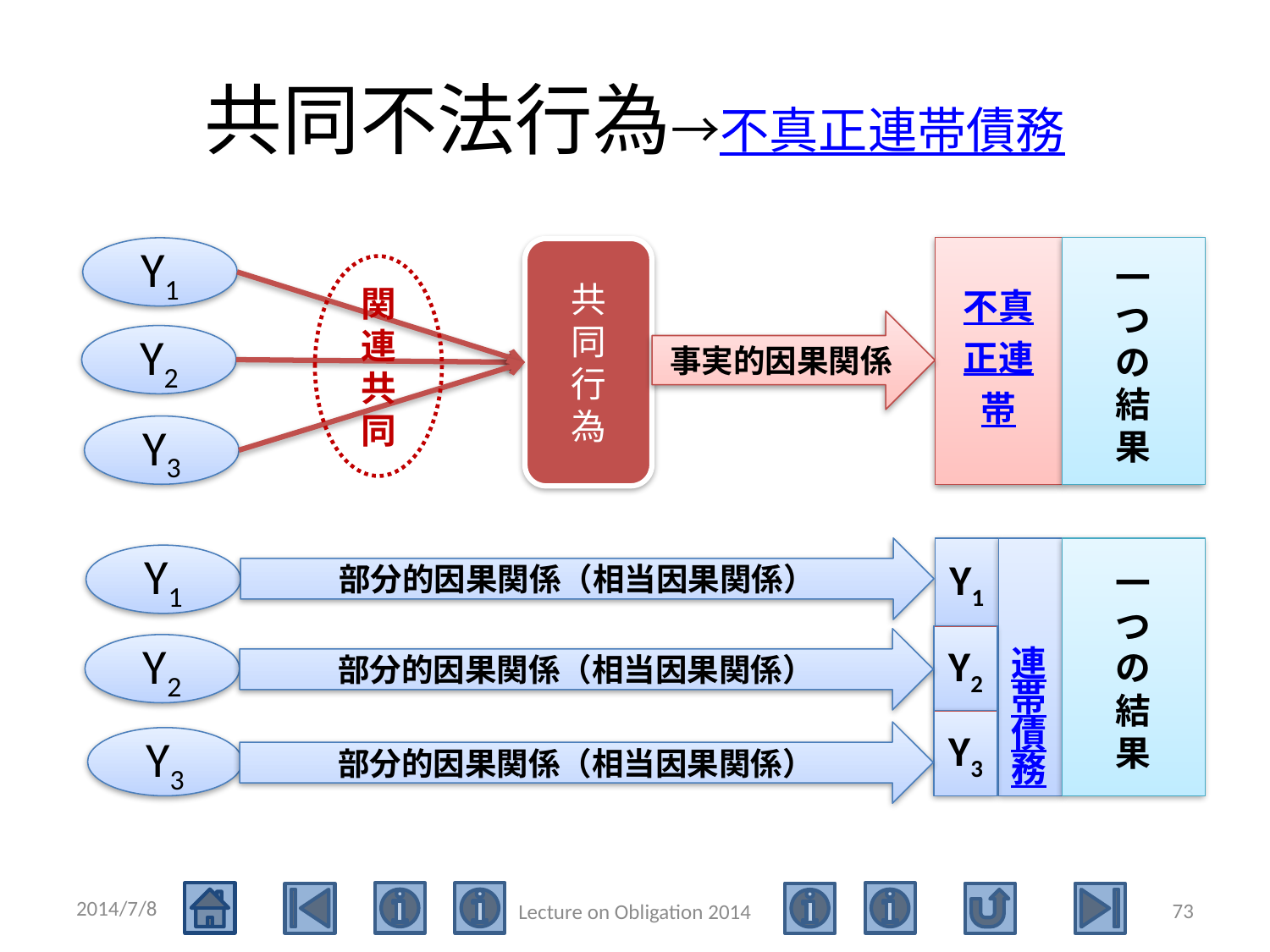

# 共同不法行為→不真正連帯債務
不
真
正
連
帯
一
つ
の
結
果
Y1
共
同
行
為
関
連
共
同
事実的因果関係
Y2
Y3
部分的因果関係（相当因果関係）
Y1
連帯債務
一
つ
の
結
果
Y1
Y2
部分的因果関係（相当因果関係）
Y2
Y3
部分的因果関係（相当因果関係）
Y3
2014/7/8
73
Lecture on Obligation 2014